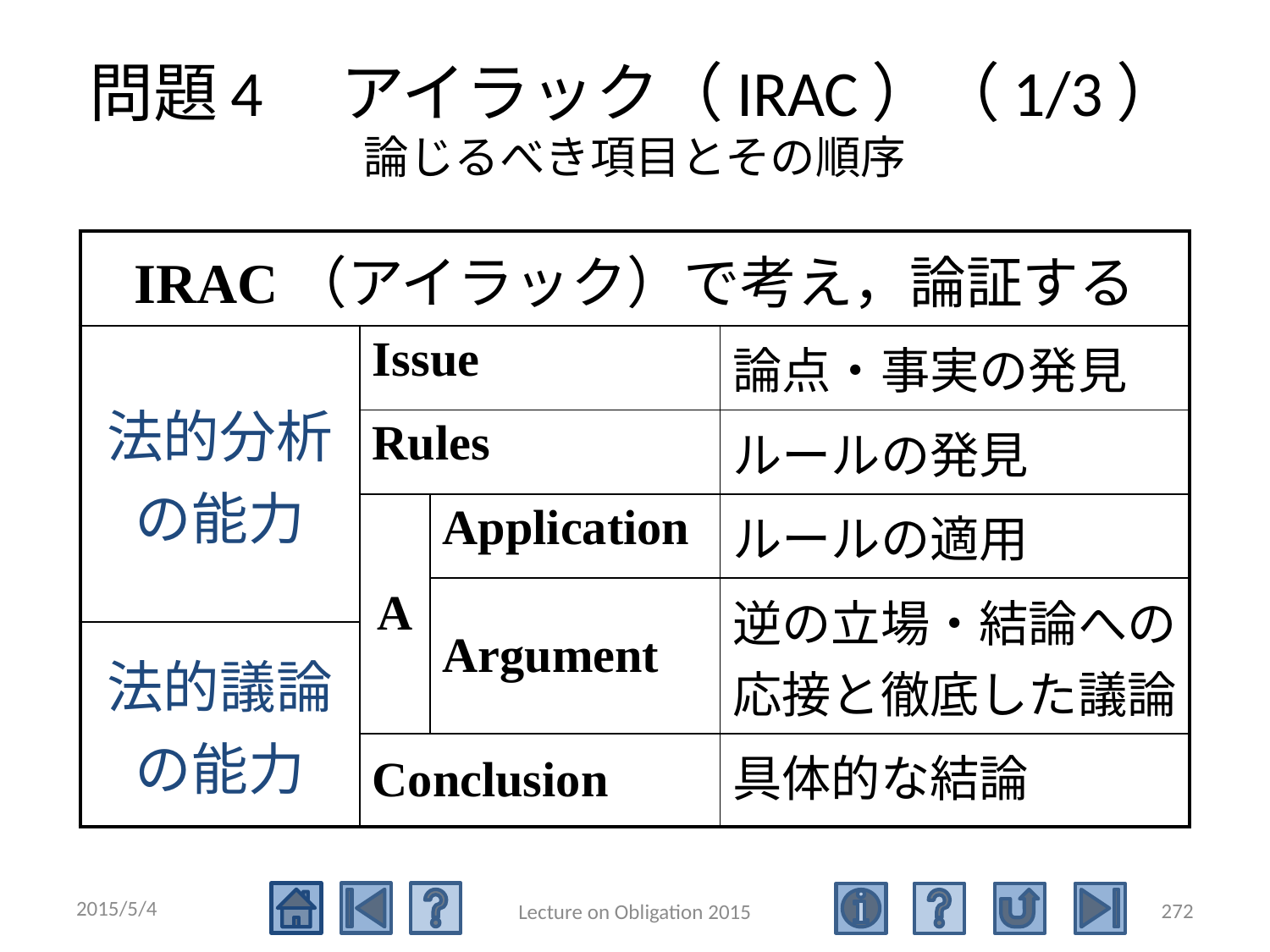

# 問題4　アイラック（IRAC）（1/3） 論じるべき項目とその順序
| IRAC（アイラック）で考え，論証する |  |  |  |
| --- | --- | --- | --- |
| 法的分析の能力 | Issue |  | 論点・事実の発見 |
|  | Rules |  | ルールの発見 |
|  | A | Application | ルールの適用 |
|  |  | Argument | 逆の立場・結論への応接と徹底した議論 |
| 法的議論の能力 |  |  |  |
|  | Conclusion |  | 具体的な結論 |
2015/5/4
272
Lecture on Obligation 2015